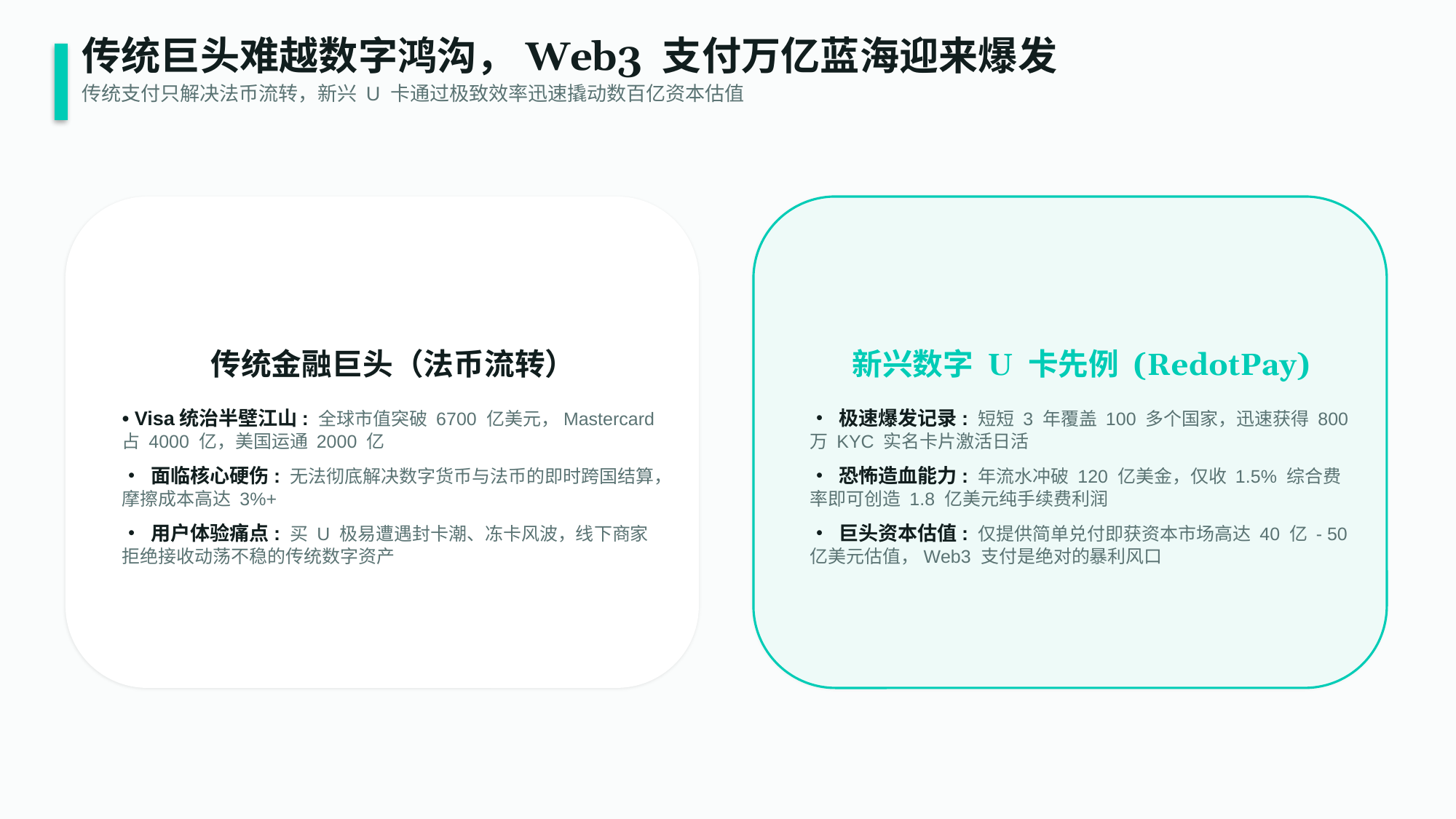

传统巨头难越数字鸿沟，Web3 支付万亿蓝海迎来爆发
传统支付只解决法币流转，新兴 U 卡通过极致效率迅速撬动数百亿资本估值

传统金融巨头（法币流转）
• Visa统治半壁江山: 全球市值突破 6700 亿美元，Mastercard 占 4000 亿，美国运通 2000 亿
• 面临核心硬伤: 无法彻底解决数字货币与法币的即时跨国结算，摩擦成本高达 3%+
• 用户体验痛点: 买 U 极易遭遇封卡潮、冻卡风波，线下商家拒绝接收动荡不稳的传统数字资产
新兴数字 U 卡先例 (RedotPay)
• 极速爆发记录: 短短 3 年覆盖 100 多个国家，迅速获得 800 万 KYC 实名卡片激活日活
• 恐怖造血能力: 年流水冲破 120 亿美金，仅收 1.5% 综合费率即可创造 1.8 亿美元纯手续费利润
• 巨头资本估值: 仅提供简单兑付即获资本市场高达 40 亿 - 50 亿美元估值，Web3 支付是绝对的暴利风口